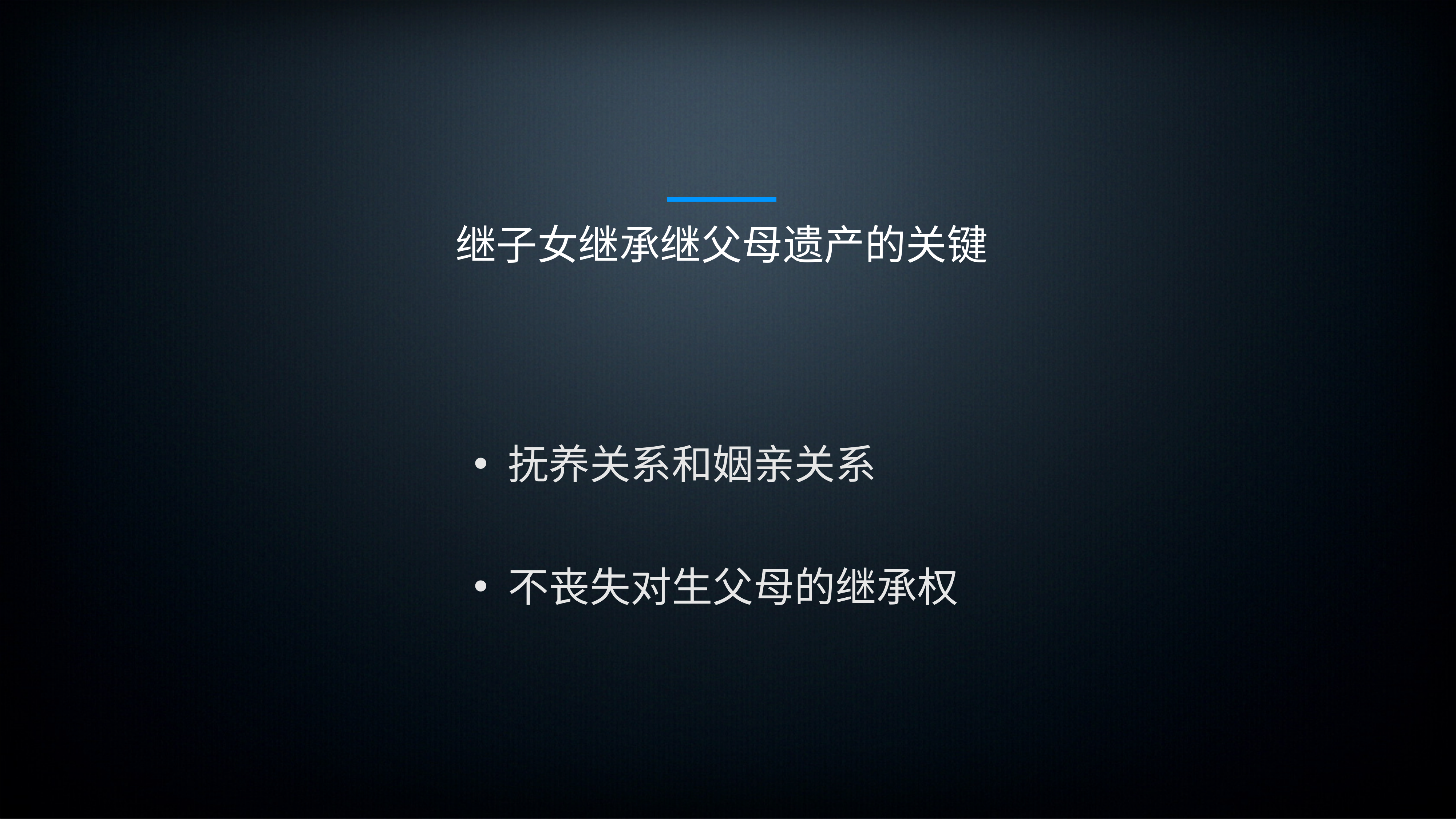

继子女继承继父母遗产的关键
抚养关系和姻亲关系
不丧失对生父母的继承权